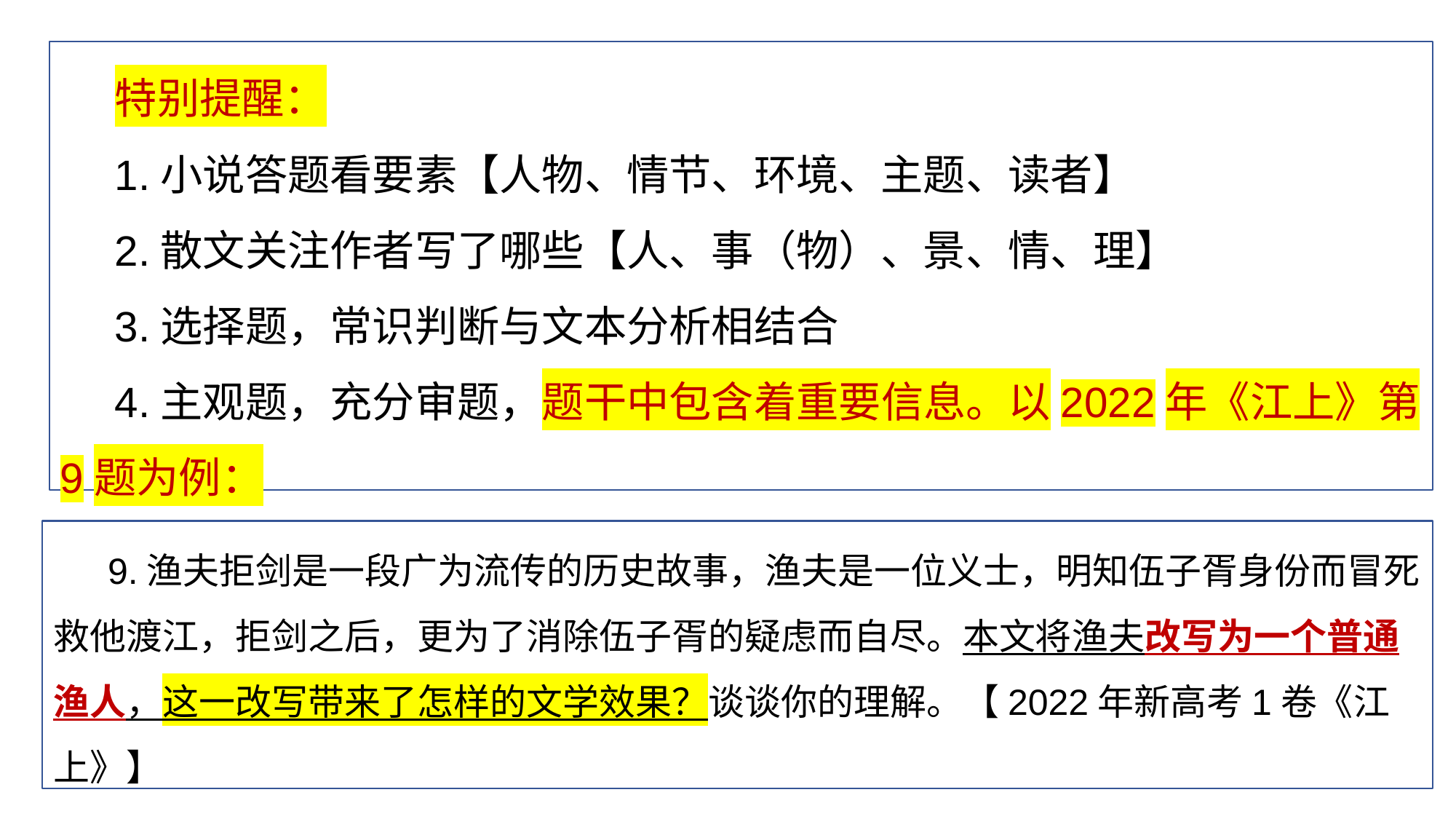

特别提醒：
1.小说答题看要素【人物、情节、环境、主题、读者】
2.散文关注作者写了哪些【人、事（物）、景、情、理】
3.选择题，常识判断与文本分析相结合
4.主观题，充分审题，题干中包含着重要信息。以2022年《江上》第9题为例：

9.渔夫拒剑是一段广为流传的历史故事，渔夫是一位义士，明知伍子胥身份而冒死救他渡江，拒剑之后，更为了消除伍子胥的疑虑而自尽。本文将渔夫改写为一个普通渔人，这一改写带来了怎样的文学效果？谈谈你的理解。【2022年新高考1卷《江上》】